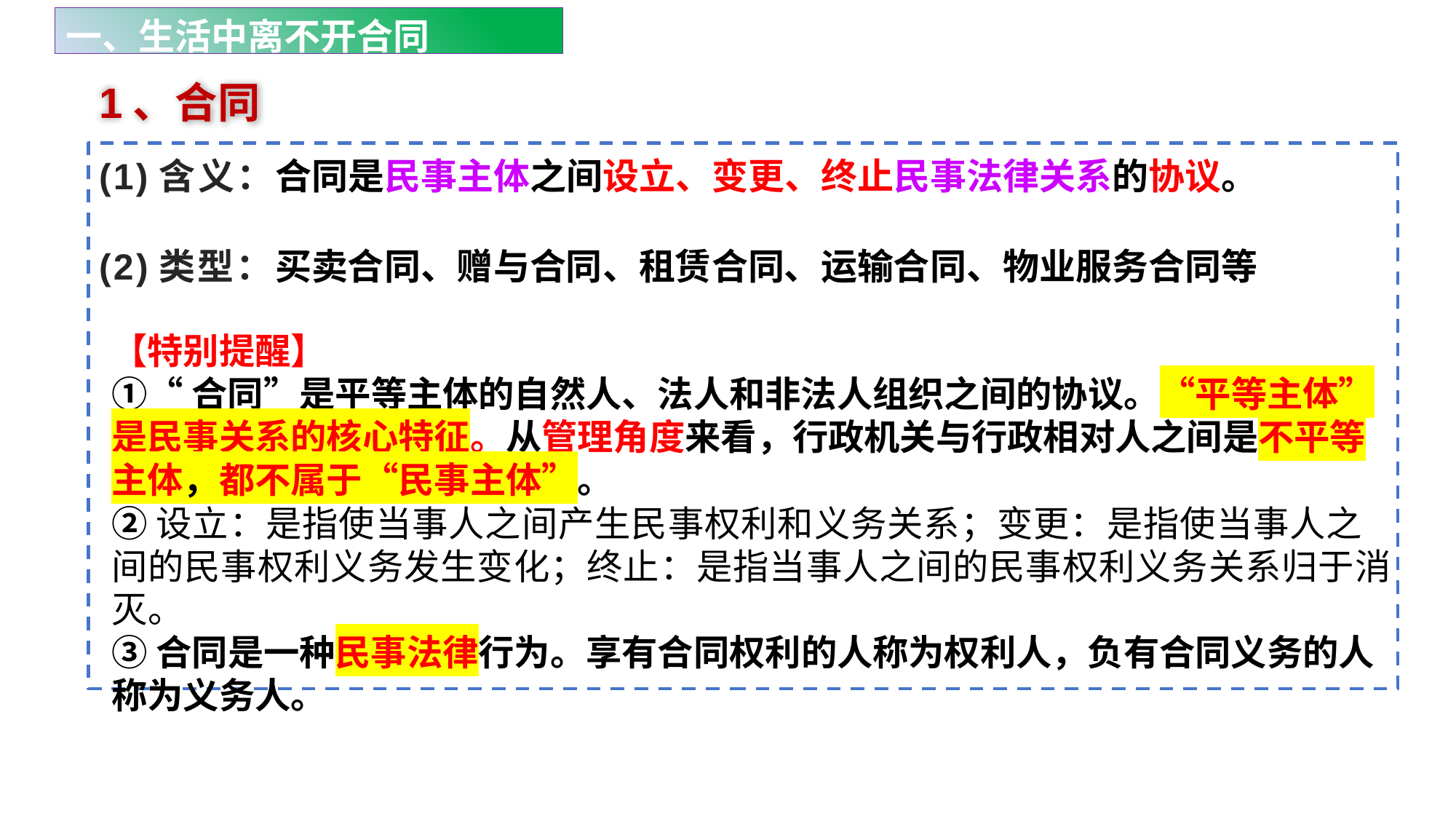

一、生活中离不开合同
1、合同
(1)含义：合同是民事主体之间设立、变更、终止民事法律关系的协议。

(2)类型：买卖合同、赠与合同、租赁合同、运输合同、物业服务合同等

【特别提醒】
①“合同”是平等主体的自然人、法人和非法人组织之间的协议。“平等主体”是民事关系的核心特征。从管理角度来看，行政机关与行政相对人之间是不平等主体，都不属于“民事主体”。
②设立：是指使当事人之间产生民事权利和义务关系；变更：是指使当事人之间的民事权利义务发生变化；终止：是指当事人之间的民事权利义务关系归于消灭。
③合同是一种民事法律行为。享有合同权利的人称为权利人，负有合同义务的人称为义务人。